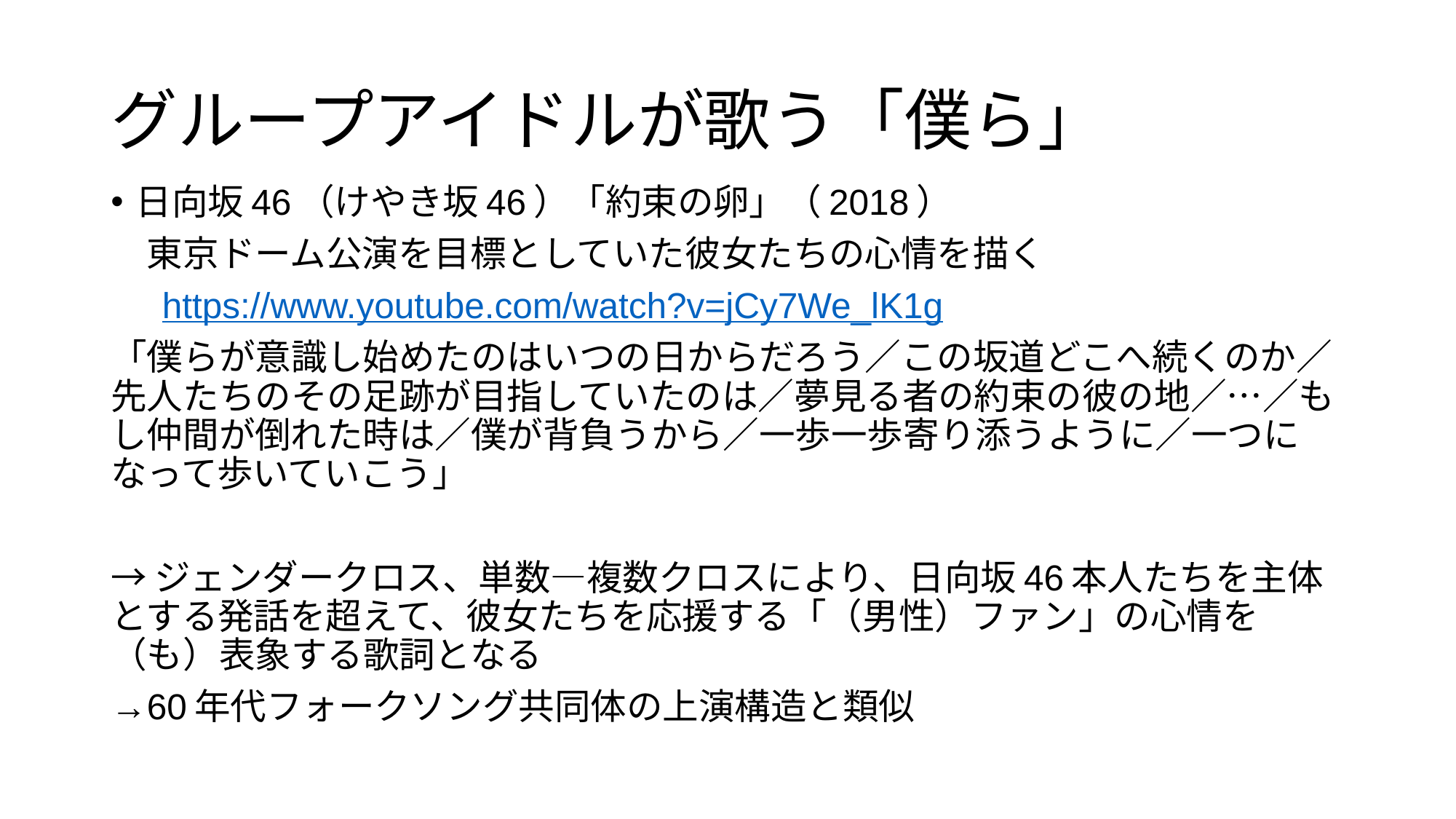

# グループアイドルが歌う「僕ら」
日向坂46（けやき坂46）「約束の卵」（2018）
　東京ドーム公演を目標としていた彼女たちの心情を描く
　 https://www.youtube.com/watch?v=jCy7We_lK1g
「僕らが意識し始めたのはいつの日からだろう／この坂道どこへ続くのか／先人たちのその足跡が目指していたのは／夢見る者の約束の彼の地／…／もし仲間が倒れた時は／僕が背負うから／一歩一歩寄り添うように／一つになって歩いていこう」

→ジェンダークロス、単数—複数クロスにより、日向坂46本人たちを主体とする発話を超えて、彼女たちを応援する「（男性）ファン」の心情を（も）表象する歌詞となる
→60年代フォークソング共同体の上演構造と類似